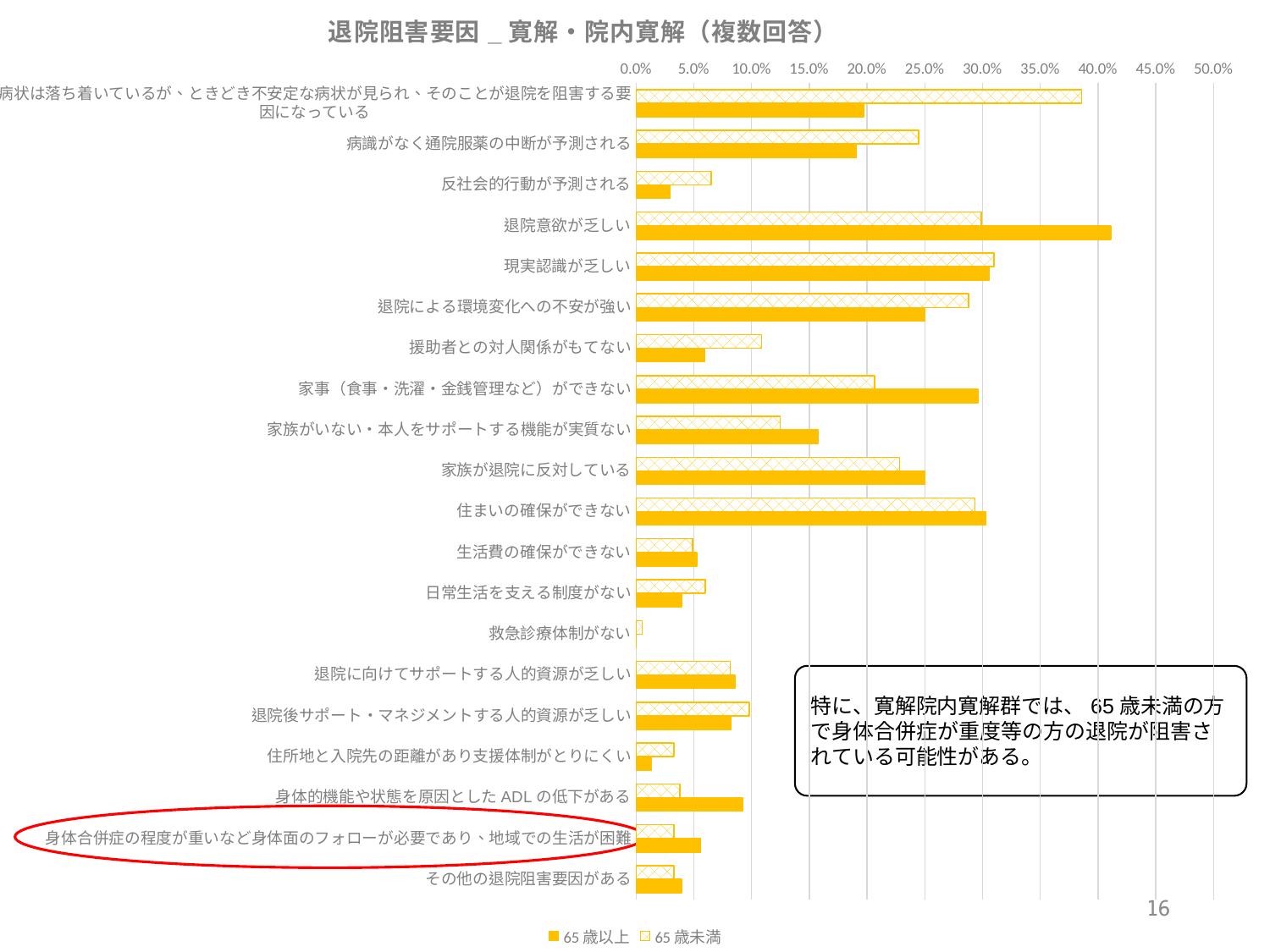

### Chart: 退院阻害要因_寛解・院内寛解（複数回答）

| Category | 65歳未満 | 65歳以上 |
|---|---|---|
| 病状は落ち着いているが、ときどき不安定な病状が見られ、そのことが退院を阻害する要因になっている | 0.3858695652173913 | 0.19736842105263158 |
| 病識がなく通院服薬の中断が予測される | 0.24456521739130435 | 0.19078947368421054 |
| 反社会的行動が予測される | 0.06521739130434782 | 0.029605263157894735 |
| 退院意欲が乏しい | 0.29891304347826086 | 0.41118421052631576 |
| 現実認識が乏しい | 0.30978260869565216 | 0.3059210526315789 |
| 退院による環境変化への不安が強い | 0.28804347826086957 | 0.25 |
| 援助者との対人関係がもてない | 0.10869565217391304 | 0.05921052631578947 |
| 家事（食事・洗濯・金銭管理など）ができない | 0.20652173913043478 | 0.29605263157894735 |
| 家族がいない・本人をサポートする機能が実質ない | 0.125 | 0.15789473684210525 |
| 家族が退院に反対している | 0.22826086956521738 | 0.25 |
| 住まいの確保ができない | 0.29347826086956524 | 0.3026315789473684 |
| 生活費の確保ができない | 0.04891304347826087 | 0.05263157894736842 |
| 日常生活を支える制度がない | 0.059782608695652176 | 0.039473684210526314 |
| 救急診療体制がない | 0.005434782608695652 | 0.0 |
| 退院に向けてサポートする人的資源が乏しい | 0.08152173913043478 | 0.08552631578947369 |
| 退院後サポート・マネジメントする人的資源が乏しい | 0.09782608695652174 | 0.08223684210526316 |
| 住所地と入院先の距離があり支援体制がとりにくい | 0.03260869565217391 | 0.013157894736842105 |
| 身体的機能や状態を原因としたADLの低下がある | 0.03804347826086957 | 0.09210526315789473 |
| 身体合併症の程度が重いなど身体面のフォローが必要であり、地域での生活が困難 | 0.03260869565217391 | 0.05592105263157895 |
| その他の退院阻害要因がある | 0.03260869565217391 | 0.039473684210526314 |
特に、寛解院内寛解群では、65歳未満の方で身体合併症が重度等の方の退院が阻害されている可能性がある。

16